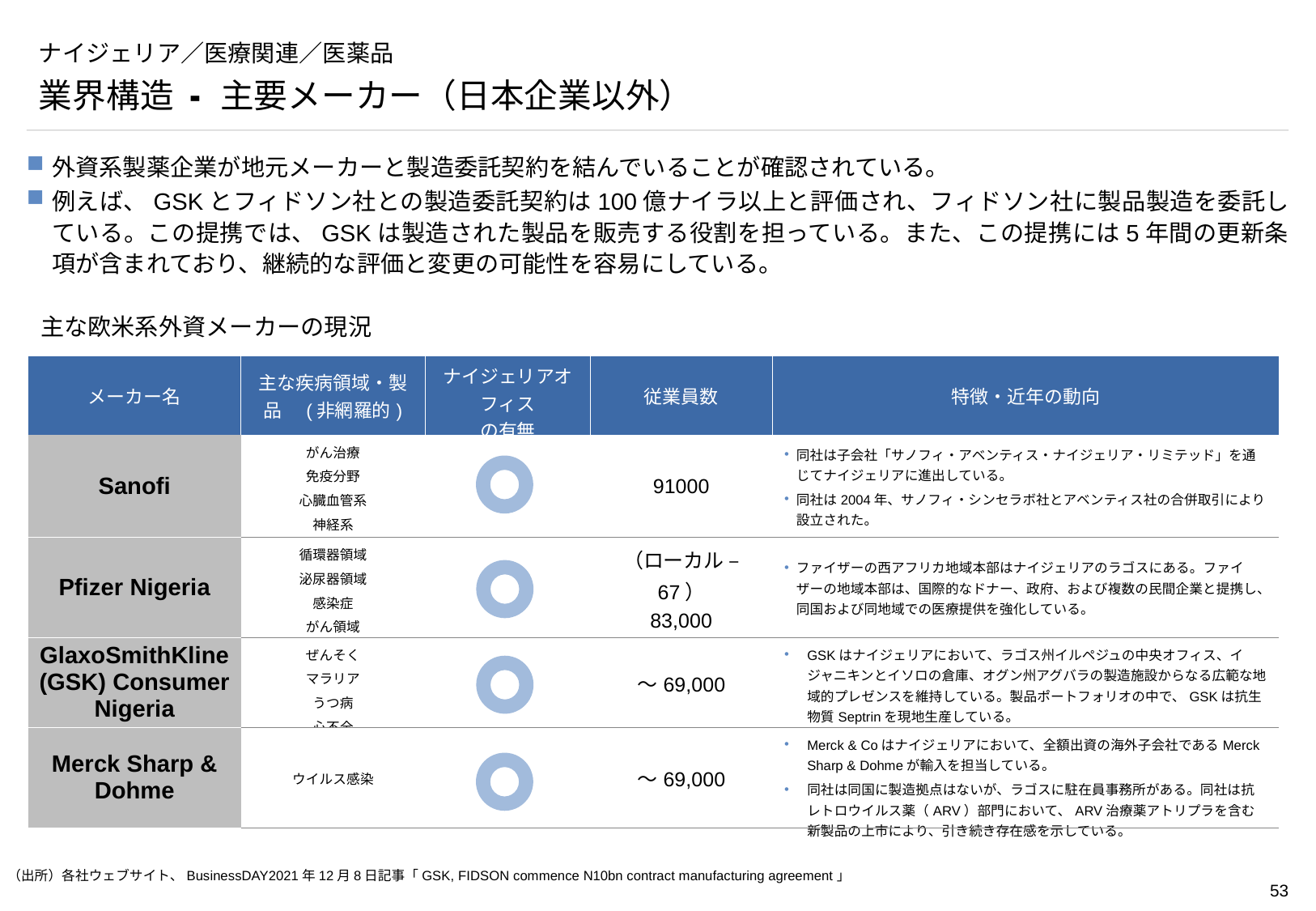

# ナイジェリア／医療関連／医薬品
業界構造 - 主要メーカー（日本企業以外）
外資系製薬企業が地元メーカーと製造委託契約を結んでいることが確認されている。
例えば、GSKとフィドソン社との製造委託契約は100億ナイラ以上と評価され、フィドソン社に製品製造を委託している。この提携では、GSKは製造された製品を販売する役割を担っている。また、この提携には5年間の更新条項が含まれており、継続的な評価と変更の可能性を容易にしている。
主な欧米系外資メーカーの現況
| メーカー名 | 主な疾病領域・製品　(非網羅的) | ナイジェリアオフィス の有無 | 従業員数 | 特徴・近年の動向 |
| --- | --- | --- | --- | --- |
| Sanofi | がん治療 免疫分野 心臓血管系 神経系 |  | 91000 | 同社は子会社「サノフィ・アベンティス・ナイジェリア・リミテッド」を通じてナイジェリアに進出している。 同社は2004年、サノフィ・シンセラボ社とアベンティス社の合併取引により設立された。 |
| Pfizer Nigeria | 循環器領域 泌尿器領域 感染症 がん領域 |  | （ローカル – 67） 83,000 | ファイザーの西アフリカ地域本部はナイジェリアのラゴスにある。ファイザーの地域本部は、国際的なドナー、政府、および複数の民間企業と提携し、同国および同地域での医療提供を強化している。 |
| GlaxoSmithKline (GSK) Consumer Nigeria | ぜんそく マラリア うつ病 心不全 |  | ～69,000 | GSKはナイジェリアにおいて、ラゴス州イルペジュの中央オフィス、イジャニキンとイソロの倉庫、オグン州アグバラの製造施設からなる広範な地域的プレゼンスを維持している。製品ポートフォリオの中で、GSKは抗生物質Septrinを現地生産している。 |
| Merck Sharp & Dohme | ウイルス感染 |  | ～69,000 | Merck & Coはナイジェリアにおいて、全額出資の海外子会社であるMerck Sharp & Dohmeが輸入を担当している。 同社は同国に製造拠点はないが、ラゴスに駐在員事務所がある。同社は抗レトロウイルス薬（ARV）部門において、ARV治療薬アトリプラを含む新製品の上市により、引き続き存在感を示している。 |

（出所）各社ウェブサイト、BusinessDAY2021年12月8日記事「GSK, FIDSON commence N10bn contract manufacturing agreement」